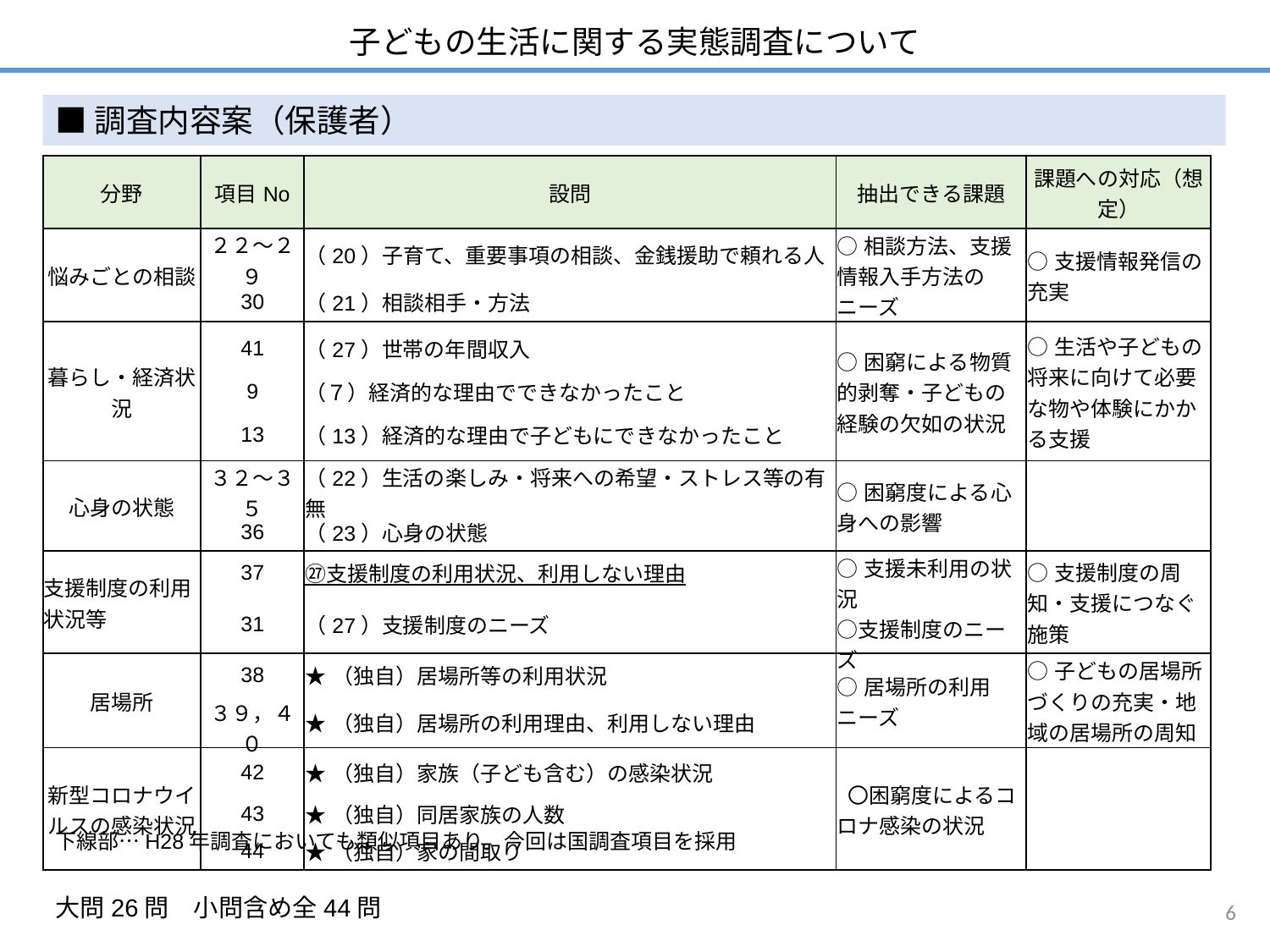

子どもの生活に関する実態調査について
■調査内容案（保護者）
| 分野 | 項目No | 設問 | 抽出できる課題 | 課題への対応（想定） |
| --- | --- | --- | --- | --- |
| 悩みごとの相談 | ２２～２９ | （20）子育て、重要事項の相談、金銭援助で頼れる人 | ○相談方法、支援情報入手方法のニーズ | ○支援情報発信の充実 |
|  | 30 | （21）相談相手・方法 |  |  |
| 暮らし・経済状況 | 41 | （27）世帯の年間収入 | ○困窮による物質的剥奪・子どもの経験の欠如の状況 | ○生活や子どもの将来に向けて必要な物や体験にかかる支援 |
|  | 9 | （７）経済的な理由でできなかったこと |  |  |
|  | 13 | （13）経済的な理由で子どもにできなかったこと |  |  |
| 心身の状態 | ３２～３５ | （22）生活の楽しみ・将来への希望・ストレス等の有無 | ○困窮度による心身への影響 |  |
|  | 36 | （23）心身の状態 |  |  |
| 支援制度の利用状況等 | 37 | ㉗支援制度の利用状況、利用しない理由 | ○支援未利用の状況 ○支援制度のニーズ | ○支援制度の周知・支援につなぐ施策 |
|  | 31 | （27）支援制度のニーズ |  |  |
| 居場所 | 38 | ★（独自）居場所等の利用状況 | ○居場所の利用ニーズ | ○子どもの居場所づくりの充実・地域の居場所の周知 |
|  | ３９，４０ | ★（独自）居場所の利用理由、利用しない理由 |  |  |
| 新型コロナウイルスの感染状況 | 42 | ★（独自）家族（子ども含む）の感染状況 | 〇困窮度によるコロナ感染の状況 |  |
|  | 43 | ★（独自）同居家族の人数 |  |  |
|  | 44 | ★（独自）家の間取り |  |  |
下線部…H28年調査においても類似項目あり。今回は国調査項目を採用
大問26問　小問含め全44問
6